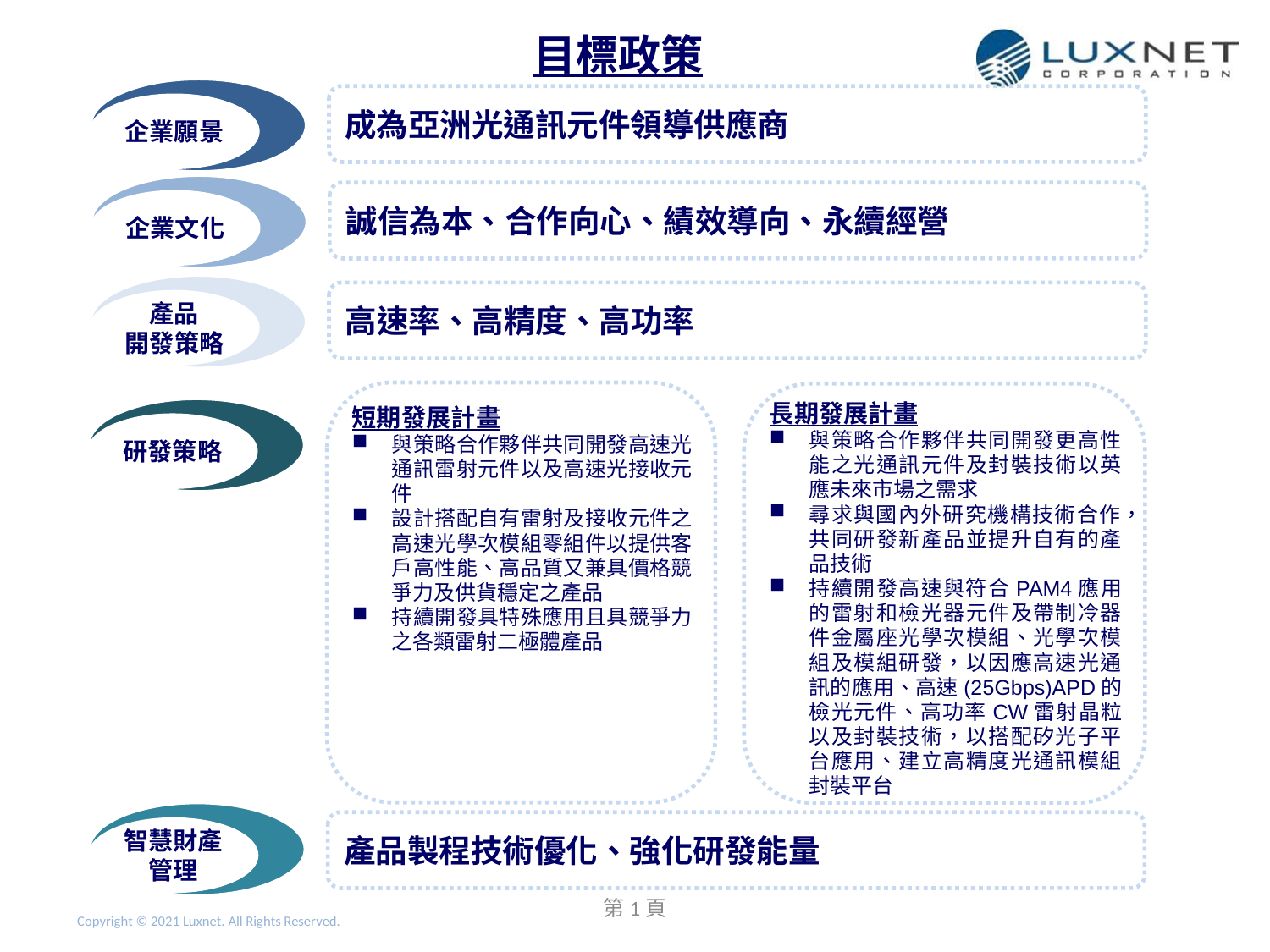

目標政策

成為亞洲光通訊元件領導供應商
企業願景

企業文化

誠信為本、合作向心、績效導向、永續經營

高速率、高精度、高功率
產品
開發策略

長期發展計畫
與策略合作夥伴共同開發更高性能之光通訊元件及封裝技術以英應未來市場之需求
尋求與國內外研究機構技術合作，共同研發新產品並提升自有的產品技術
持續開發高速與符合PAM4應用的雷射和檢光器元件及帶制冷器件金屬座光學次模組、光學次模組及模組研發，以因應高速光通訊的應用、高速(25Gbps)APD的檢光元件、高功率CW雷射晶粒以及封裝技術，以搭配矽光子平台應用、建立高精度光通訊模組封裝平台
短期發展計畫
與策略合作夥伴共同開發高速光通訊雷射元件以及高速光接收元件
設計搭配自有雷射及接收元件之高速光學次模組零組件以提供客戶高性能、高品質又兼具價格競爭力及供貨穩定之產品
持續開發具特殊應用且具競爭力之各類雷射二極體產品

研發策略

產品製程技術優化、強化研發能量
智慧財產管理
第1頁